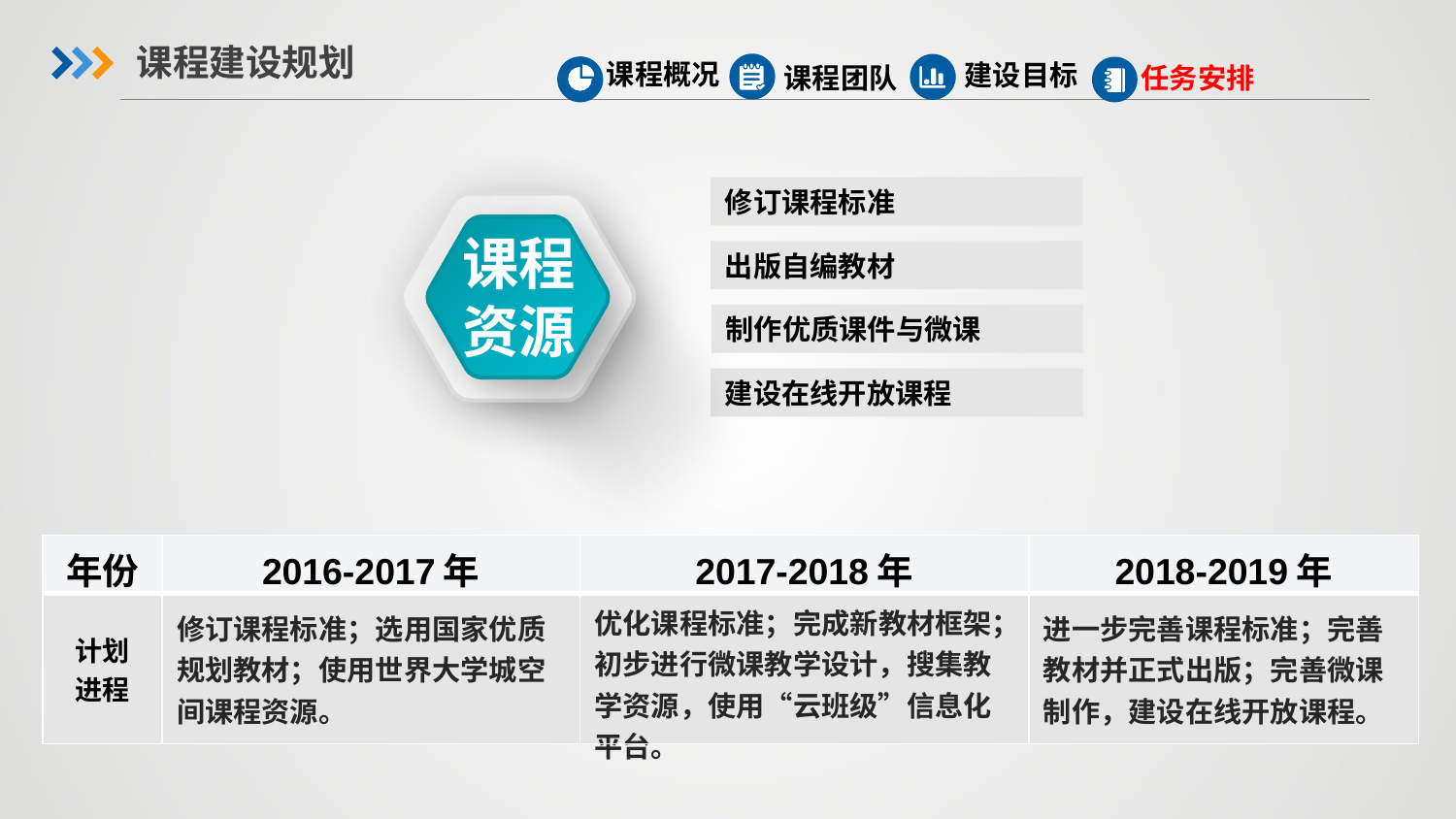

课程建设规划
课程概况
建设目标
课程团队
任务安排

课程资源
修订课程标准
出版自编教材
制作优质课件与微课
建设在线开放课程
| 年份 | 2016-2017年 | 2017-2018年 | 2018-2019年 |
| --- | --- | --- | --- |
| 计划 进程 | 修订课程标准；选用国家优质规划教材；使用世界大学城空间课程资源。 | 优化课程标准；完成新教材框架；初步进行微课教学设计，搜集教学资源，使用“云班级”信息化平台。 | 进一步完善课程标准；完善教材并正式出版；完善微课制作，建设在线开放课程。 |